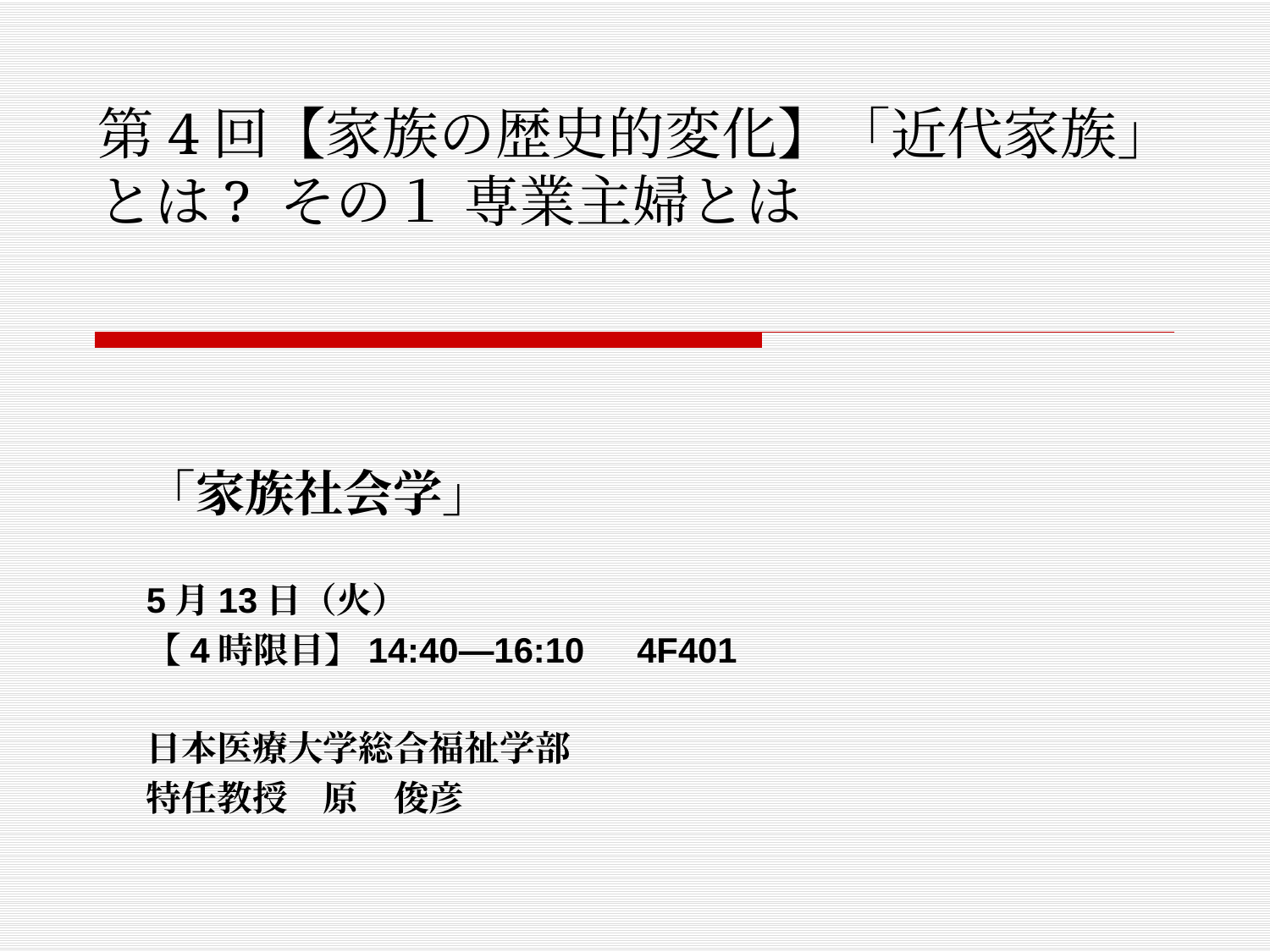

# 第4回【家族の歴史的変化】「近代家族」とは? その１ 専業主婦とは
「家族社会学」

5月13日（火）
【4時限目】14:40―16:10　4F401

日本医療大学総合福祉学部
特任教授　原　俊彦